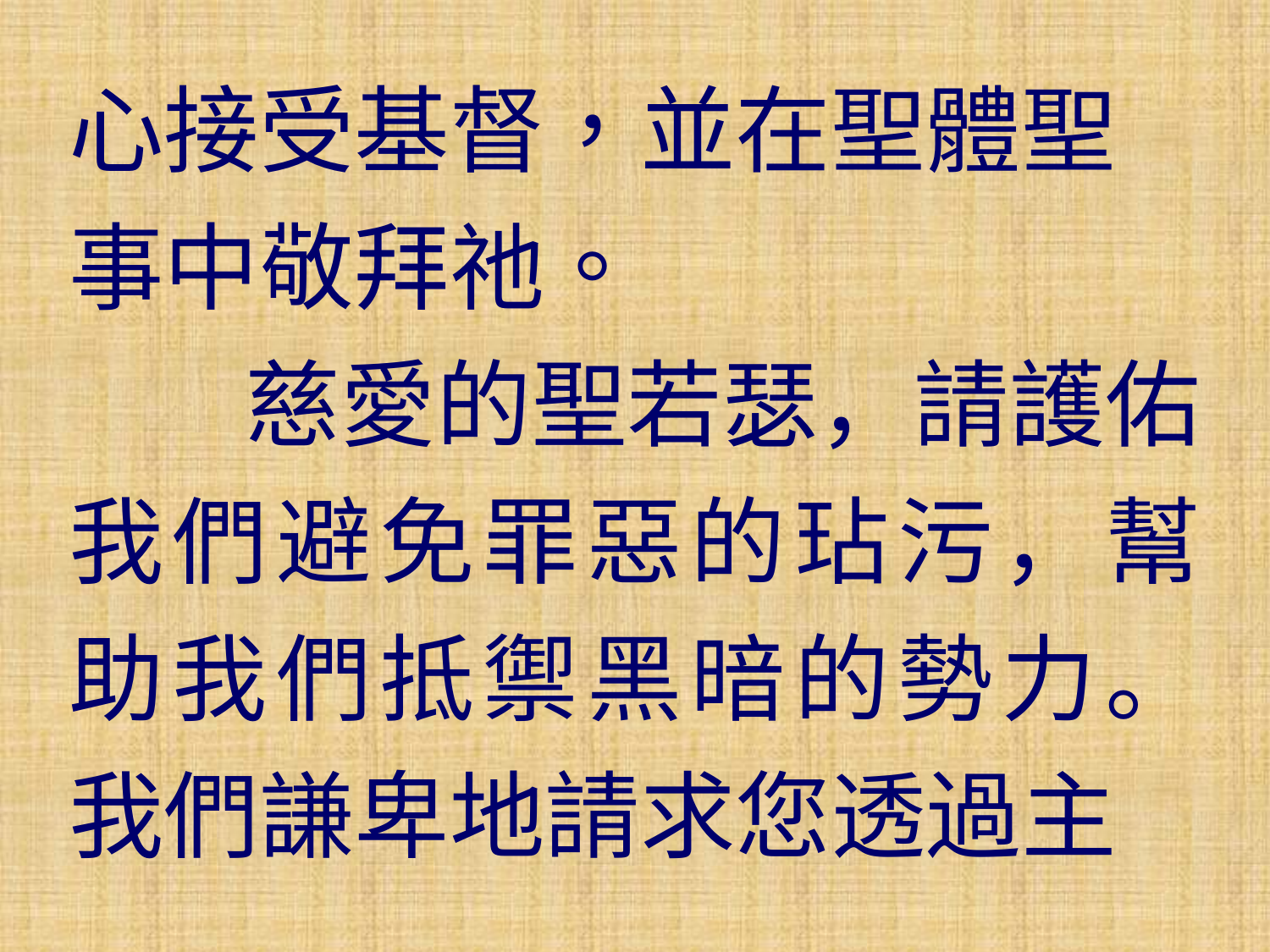

心接受基督，並在聖體聖事中敬拜祂。
       慈愛的聖若瑟，請護佑我們避免罪惡的玷污，幫助我們抵禦黑暗的勢力。我們謙卑地請求您透過主